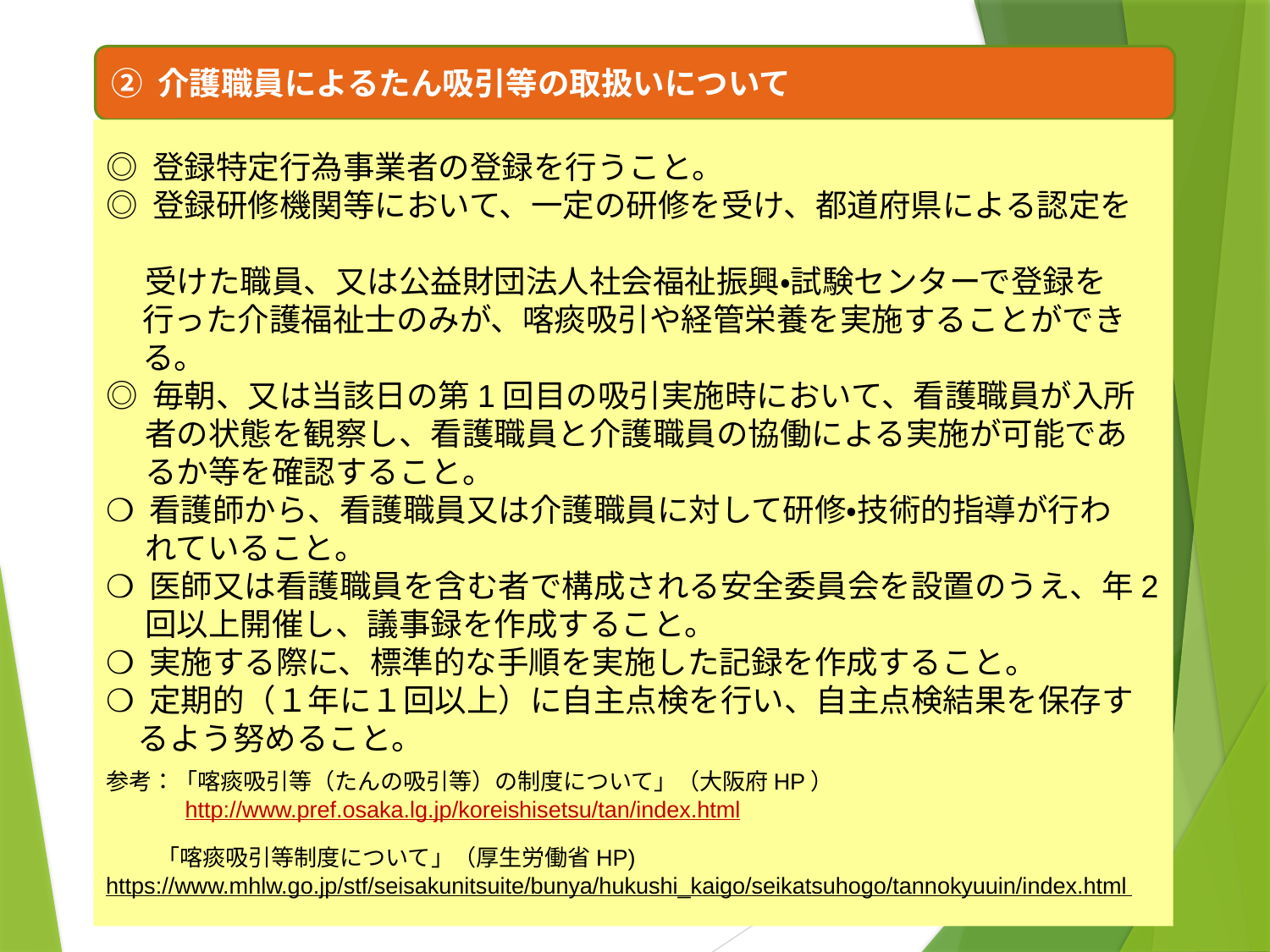

② 介護職員によるたん吸引等の取扱いについて
◎ 登録特定行為事業者の登録を行うこと。
◎ 登録研修機関等において、一定の研修を受け、都道府県による認定を
　 受けた職員、又は公益財団法人社会福祉振興・試験センターで登録を
    行った介護福祉士のみが、喀痰吸引や経管栄養を実施することができ
    る。
◎ 毎朝、又は当該日の第1回目の吸引実施時において、看護職員が入所
　 者の状態を観察し、看護職員と介護職員の協働による実施が可能であ
　 るか等を確認すること。
❍ 看護師から、看護職員又は介護職員に対して研修・技術的指導が行わ
　 れていること。
❍ 医師又は看護職員を含む者で構成される安全委員会を設置のうえ、年2
　 回以上開催し、議事録を作成すること。
❍ 実施する際に、標準的な手順を実施した記録を作成すること。
❍ 定期的（１年に１回以上）に自主点検を行い、自主点検結果を保存す
　るよう努めること。
参考：「喀痰吸引等（たんの吸引等）の制度について」（大阪府HP）
　　　 http://www.pref.osaka.lg.jp/koreishisetsu/tan/index.html
         「喀痰吸引等制度について」（厚生労働省HP)                       https://www.mhlw.go.jp/stf/seisakunitsuite/bunya/hukushi_kaigo/seikatsuhogo/tannokyuuin/index.html

8